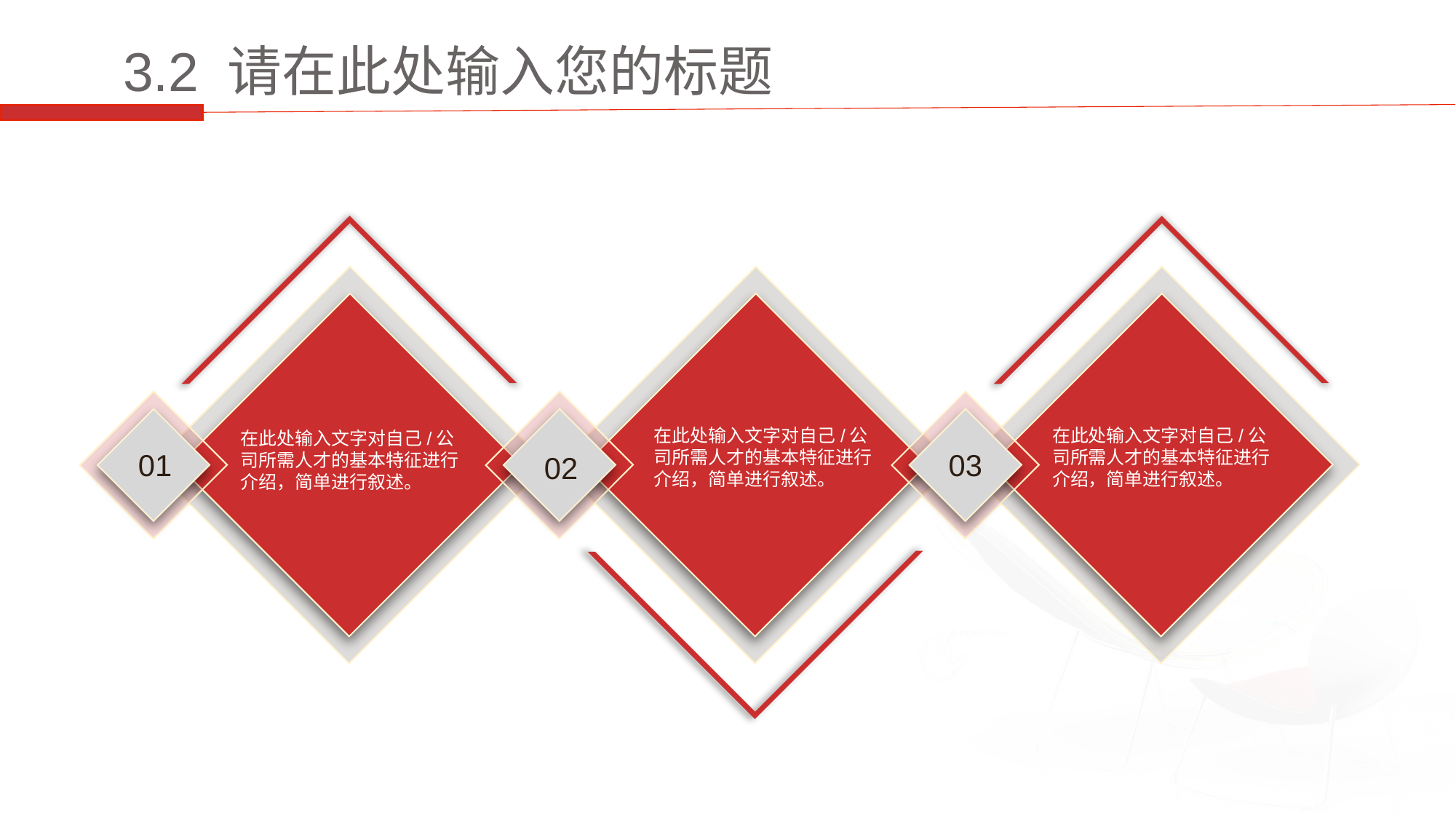

3.2 请在此处输入您的标题

01
在此处输入文字对自己/公司所需人才的基本特征进行介绍，简单进行叙述。

02
在此处输入文字对自己/公司所需人才的基本特征进行介绍，简单进行叙述。

03
在此处输入文字对自己/公司所需人才的基本特征进行介绍，简单进行叙述。